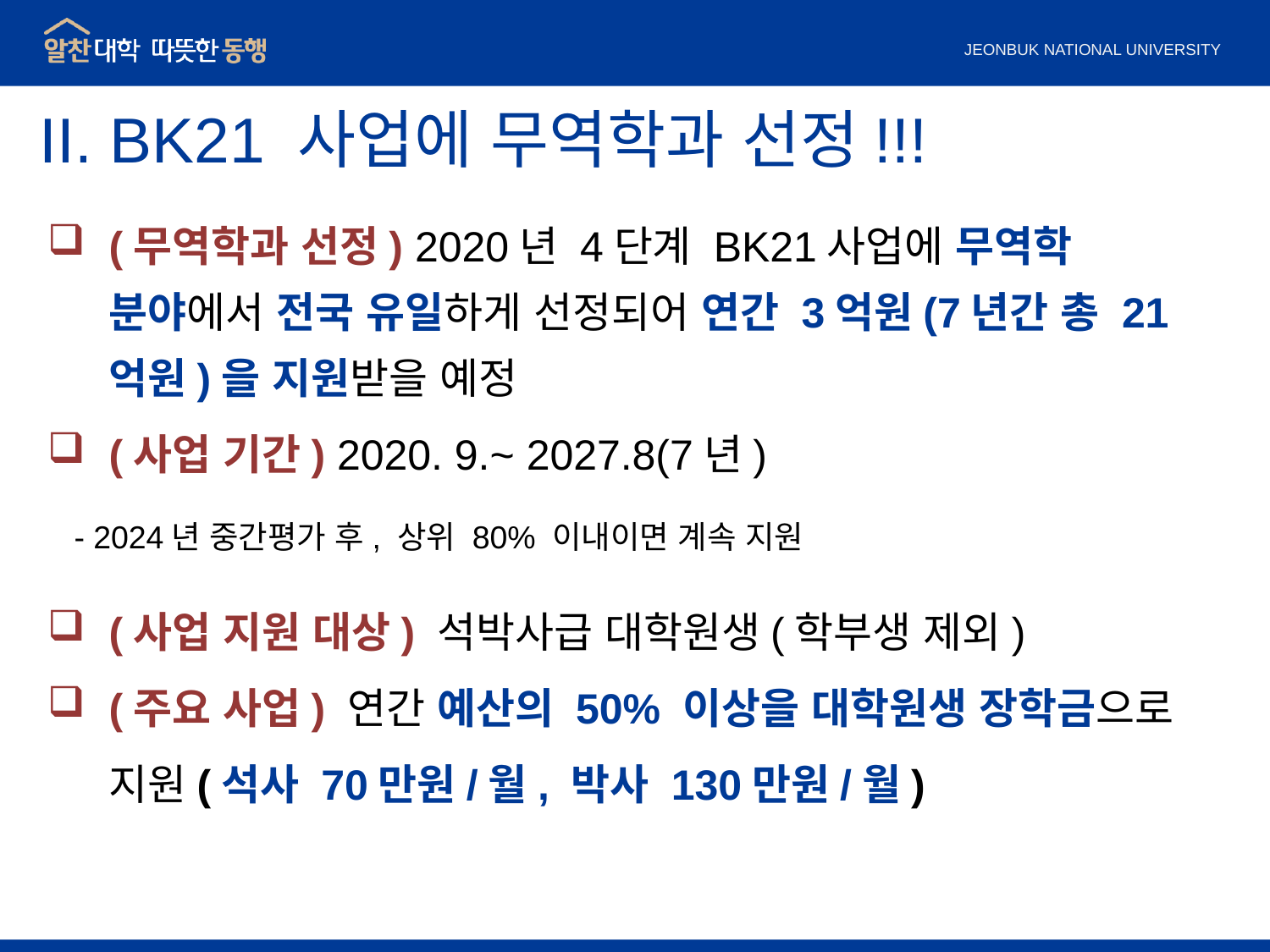

II. BK21 사업에 무역학과 선정!!!
(무역학과 선정) 2020년 4단계 BK21사업에 무역학 분야에서 전국 유일하게 선정되어 연간 3억원(7년간 총 21억원)을 지원받을 예정
(사업 기간) 2020. 9.~ 2027.8(7년)
   - 2024년 중간평가 후, 상위 80% 이내이면 계속 지원
(사업 지원 대상) 석박사급 대학원생(학부생 제외)
(주요 사업) 연간 예산의 50% 이상을 대학원생 장학금으로 지원(석사 70만원/월, 박사 130만원/월)